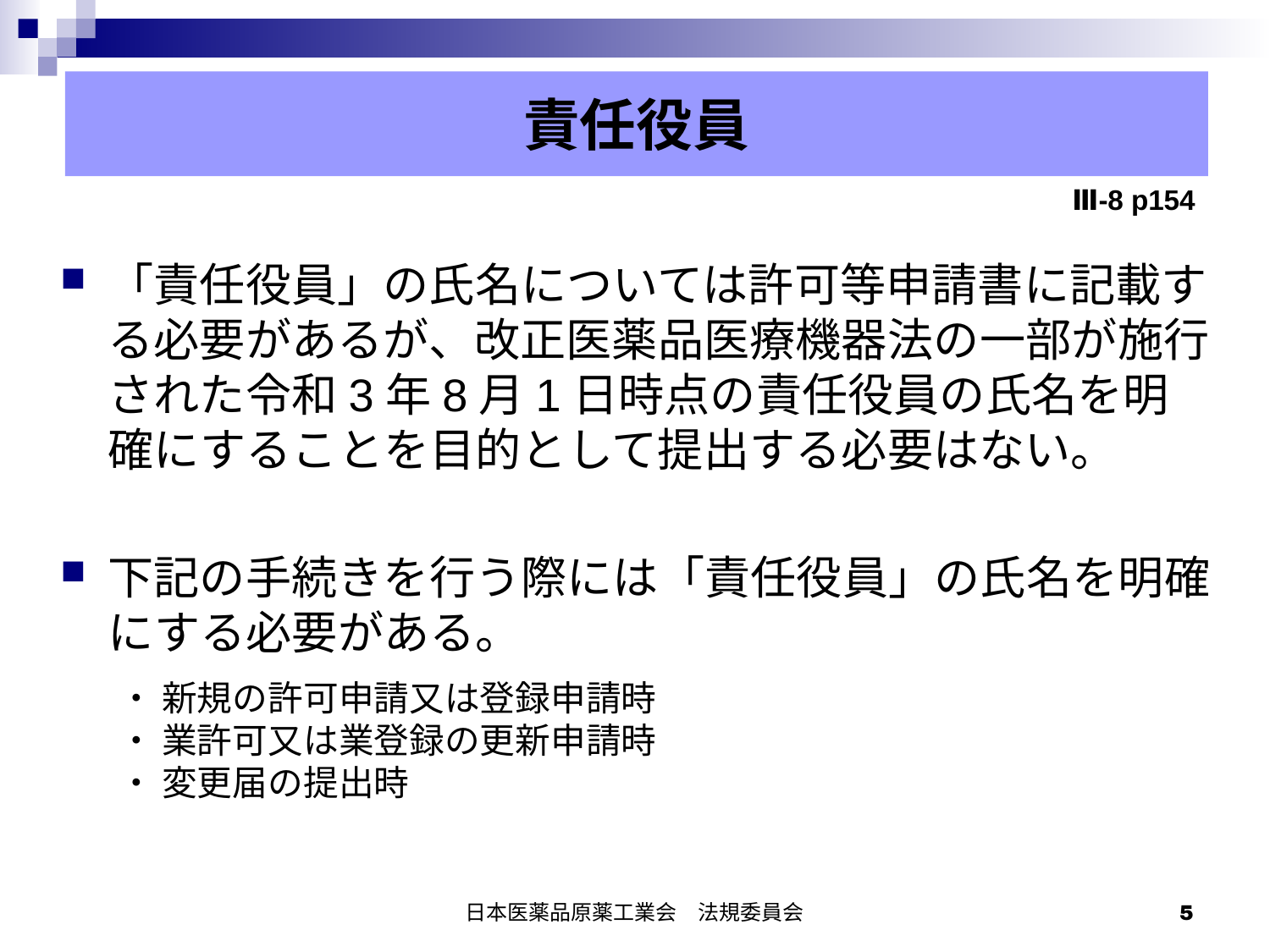

# 責任役員
Ⅲ-8 p154
「責任役員」の氏名については許可等申請書に記載する必要があるが、改正医薬品医療機器法の一部が施行された令和3年8月1日時点の責任役員の氏名を明確にすることを目的として提出する必要はない。

下記の手続きを行う際には「責任役員」の氏名を明確にする必要がある。

・ 新規の許可申請又は登録申請時
・ 業許可又は業登録の更新申請時
・ 変更届の提出時
日本医薬品原薬工業会　法規委員会
5